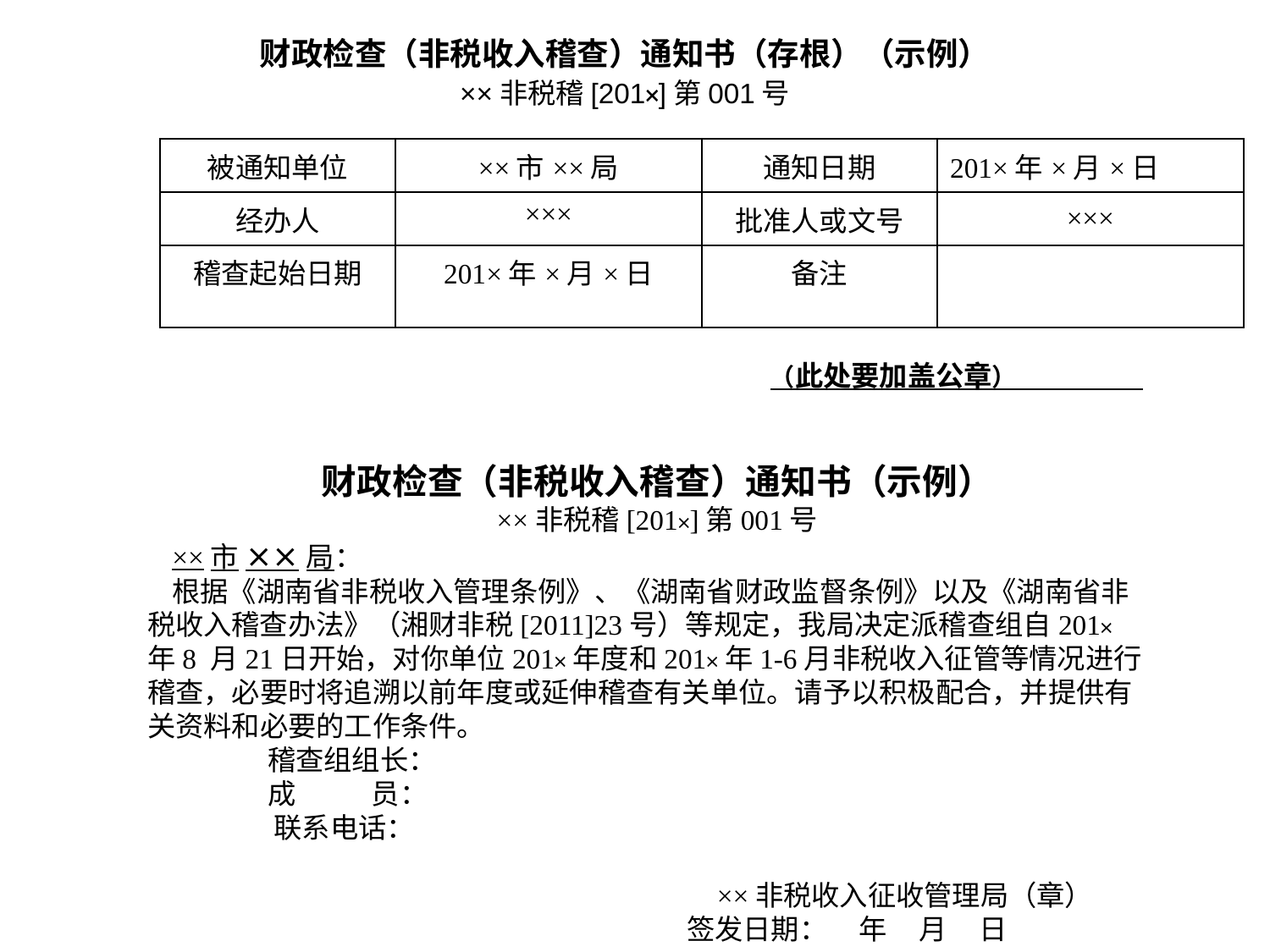

财政检查（非税收入稽查）通知书（存根）（示例）
××非税稽[201×]第001号
| 被通知单位 | ××市××局 | 通知日期 | 201×年×月×日 |
| --- | --- | --- | --- |
| 经办人 | ××× | 批准人或文号 | ××× |
| 稽查起始日期 | 201×年×月×日 | 备注 |  |
（此处要加盖公章）

财政检查（非税收入稽查）通知书（示例）
××非税稽[201×]第001号
××市××局：
根据《湖南省非税收入管理条例》、《湖南省财政监督条例》以及《湖南省非税收入稽查办法》（湘财非税[2011]23号）等规定，我局决定派稽查组自201×年8 月21日开始，对你单位201×年度和201×年1-6月非税收入征管等情况进行稽查，必要时将追溯以前年度或延伸稽查有关单位。请予以积极配合，并提供有关资料和必要的工作条件。
              稽查组组长：
              成            员：
               联系电话：

                                                                              ××非税收入征收管理局（章）
                                                                                签发日期：     年     月     日